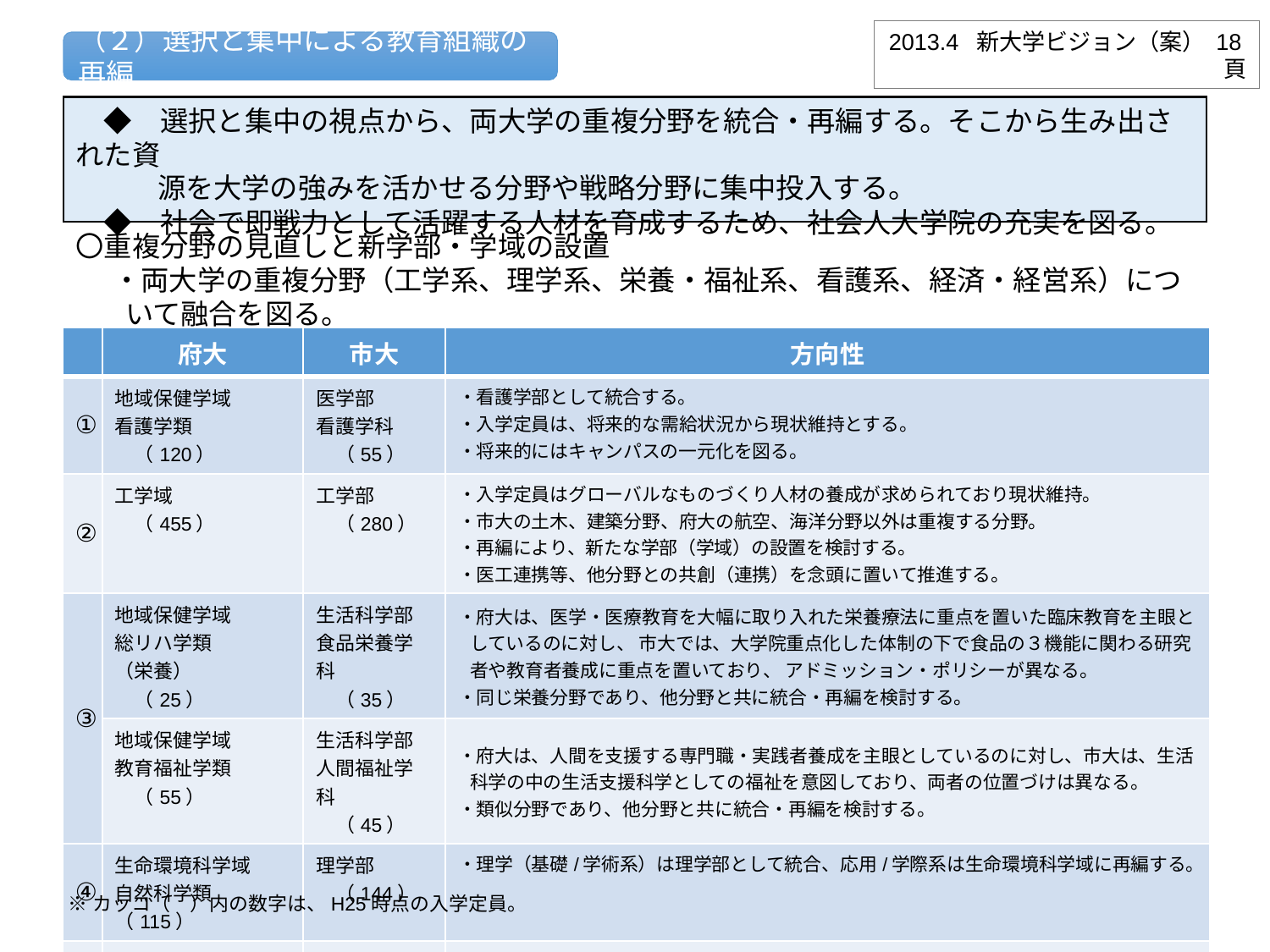

2013.4  新大学ビジョン（案） 18頁
（２）選択と集中による教育組織の再編
　◆　選択と集中の視点から、両大学の重複分野を統合・再編する。そこから生み出された資
　　    源を大学の強みを活かせる分野や戦略分野に集中投入する。
　◆　社会で即戦力として活躍する人材を育成するため、社会人大学院の充実を図る。

〇重複分野の見直しと新学部・学域の設置
・両大学の重複分野（工学系、理学系、栄養・福祉系、看護系、経済・経営系）について融合を図る。

|  | 府大 | 市大 | 方向性 |
| --- | --- | --- | --- |
| ① | 地域保健学域 看護学類 　（120） | 医学部 看護学科 　（55） | ・看護学部として統合する。 ・入学定員は、将来的な需給状況から現状維持とする。 ・将来的にはキャンパスの一元化を図る。 |
| ② | 工学域 　（455） | 工学部 　（280） | ・入学定員はグローバルなものづくり人材の養成が求められており現状維持。 ・市大の土木、建築分野、府大の航空、海洋分野以外は重複する分野。 ・再編により、新たな学部（学域）の設置を検討する。 ・医工連携等、他分野との共創（連携）を念頭に置いて推進する。 |
| ③ | 地域保健学域 総リハ学類 （栄養） 　（25） | 生活科学部 食品栄養学科 　（35） | ・府大は、医学・医療教育を大幅に取り入れた栄養療法に重点を置いた臨床教育を主眼としているのに対し、 市大では、大学院重点化した体制の下で食品の３機能に関わる研究者や教育者養成に重点を置いており、 アドミッション・ポリシーが異なる。 ・同じ栄養分野であり、他分野と共に統合・再編を検討する。 |
|  | 地域保健学域 教育福祉学類 　（55） | 生活科学部 人間福祉学科 　（45） | ・府大は、人間を支援する専門職・実践者養成を主眼としているのに対し、市大は、生活科学の中の生活支援科学としての福祉を意図しており、両者の位置づけは異なる。 ・類似分野であり、他分野と共に統合・再編を検討する。 |
| ④ | 生命環境科学域 自然科学類 （115） | 理学部 　（144） | ・理学（基礎/学術系）は理学部として統合、応用/学際系は生命環境科学域に再編する。 |
| ⑤ | 現代システム科学域 マネジメント学類 　（130） | 商学部 経済学部 　（440） | ・府大の現代システム科学域は、文理融合の学際的な学びの分野としてＨ２４にスタートしたものであり、市大の理論・歴史分析に基づく理論系・政策系の教育とは、棲み分けができている。 ・大学院での合流は可能である。 |
※カッコ（　）内の数字は、H25時点の入学定員。
8